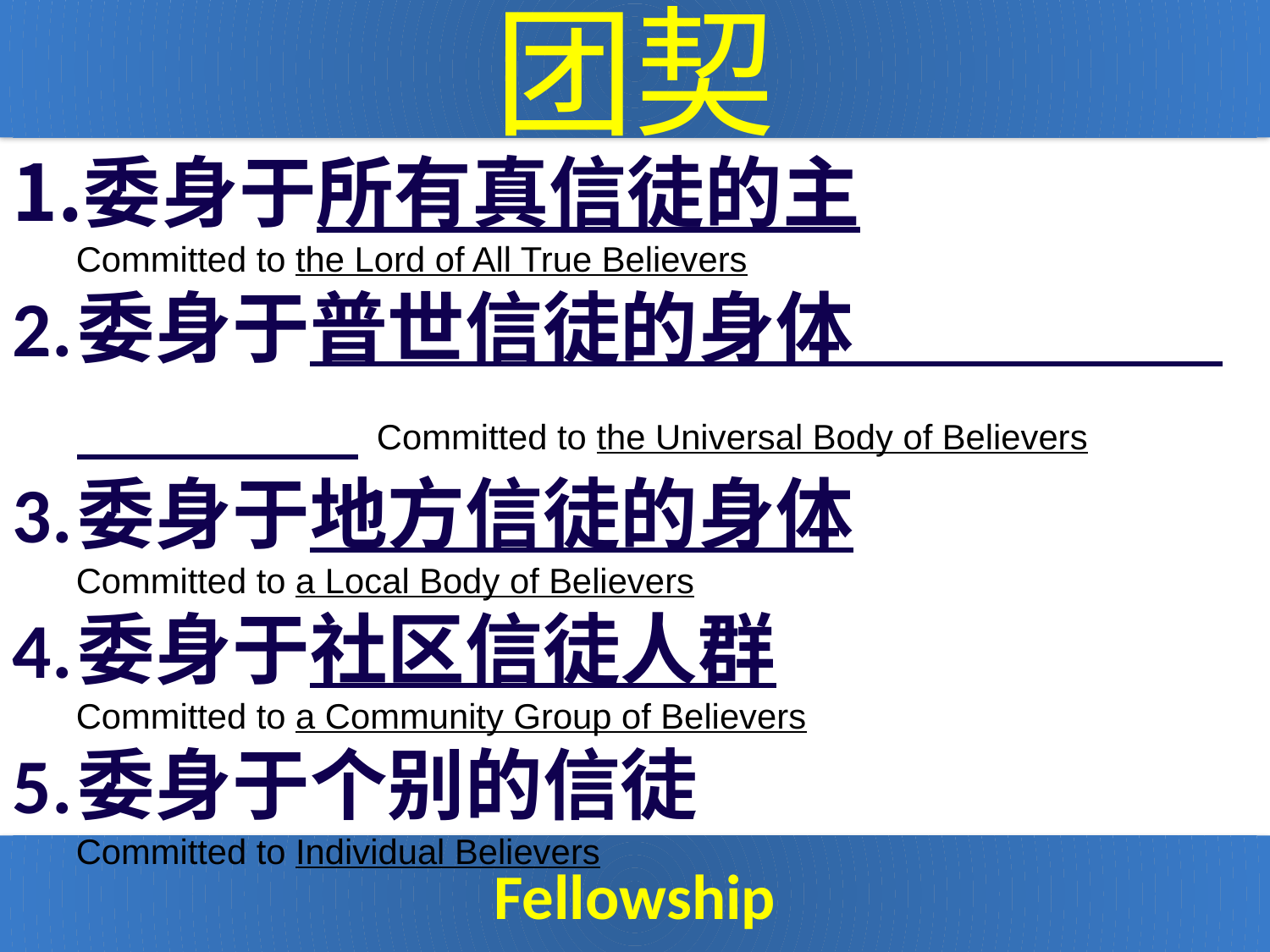

团契
委身于所有真信徒的主
Committed to the Lord of All True Believers
委身于普世信徒的身体                                      Committed to the Universal Body of Believers
委身于地方信徒的身体
Committed to a Local Body of Believers
委身于社区信徒人群
Committed to a Community Group of Believers
委身于个别的信徒
Committed to Individual Believers
Fellowship